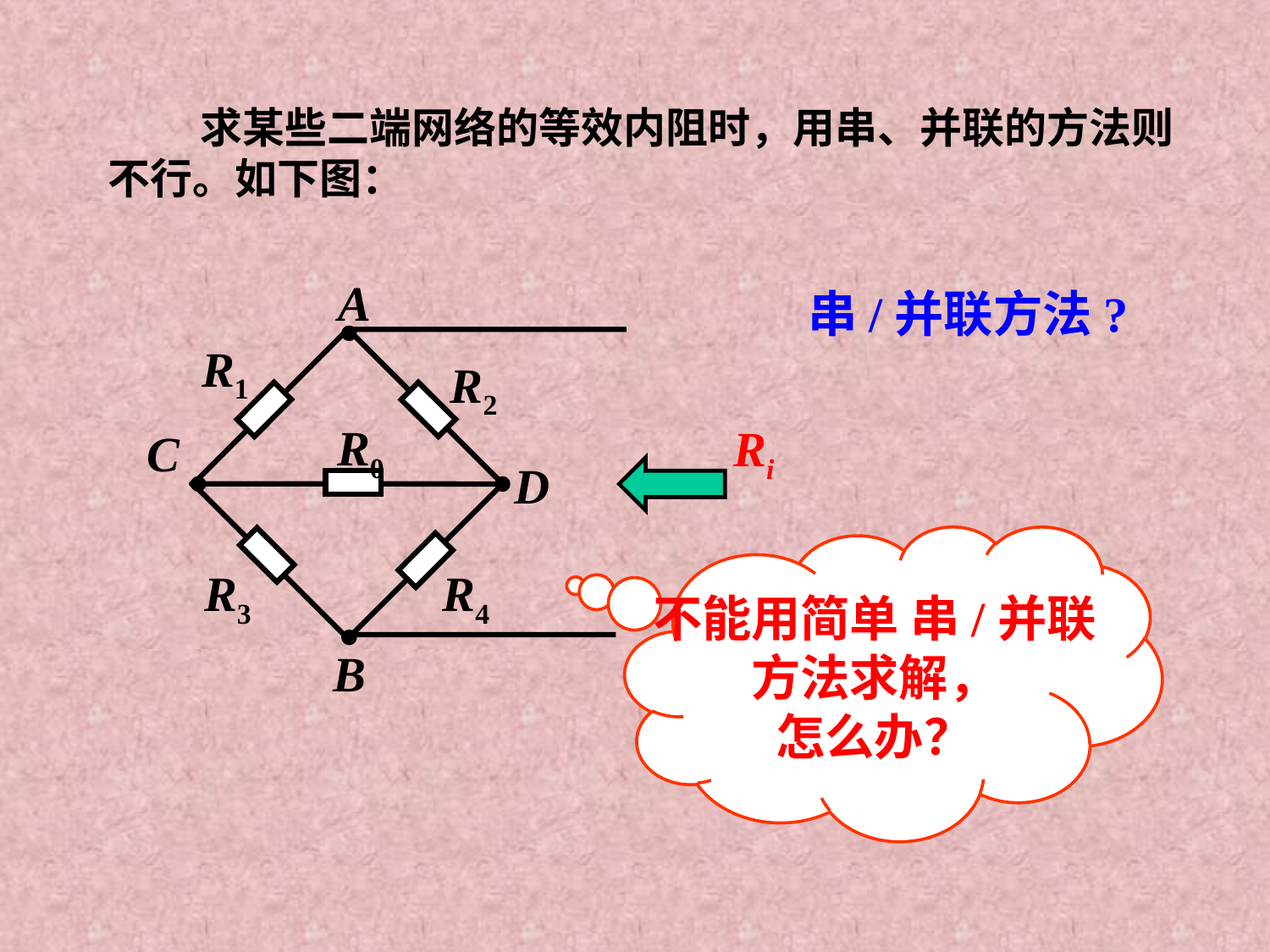

求某些二端网络的等效内阻时，用串、并联的方法则不行。如下图：
A

R1
R2
R0

Ri

C
D

R3
R4

B
串/并联方法?
不能用简单 串/并联
方法求解，
怎么办？